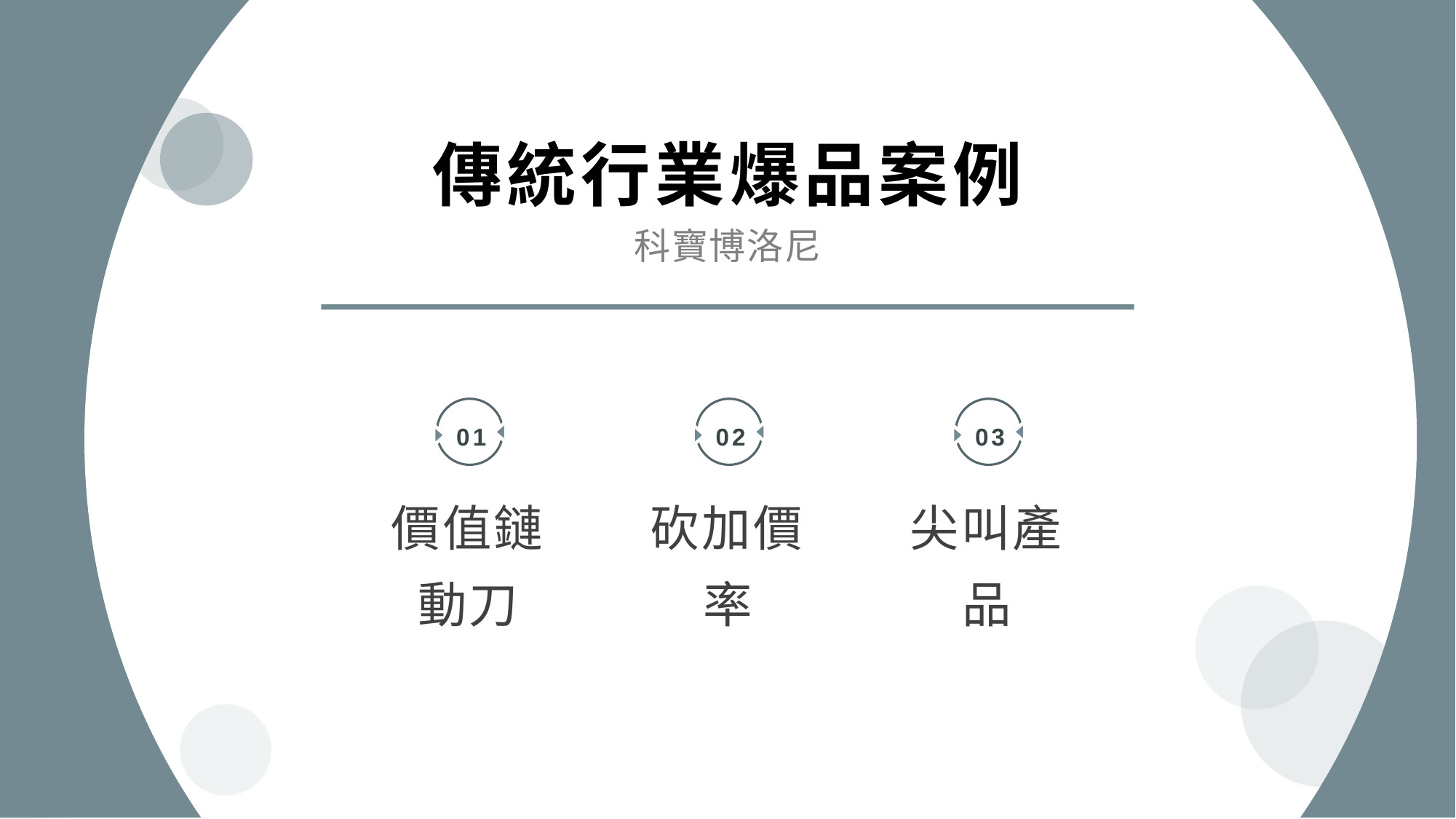

傳統行業爆品案例
科寶博洛尼

01
02
03

價值鏈動刀
砍加價率
尖叫產品